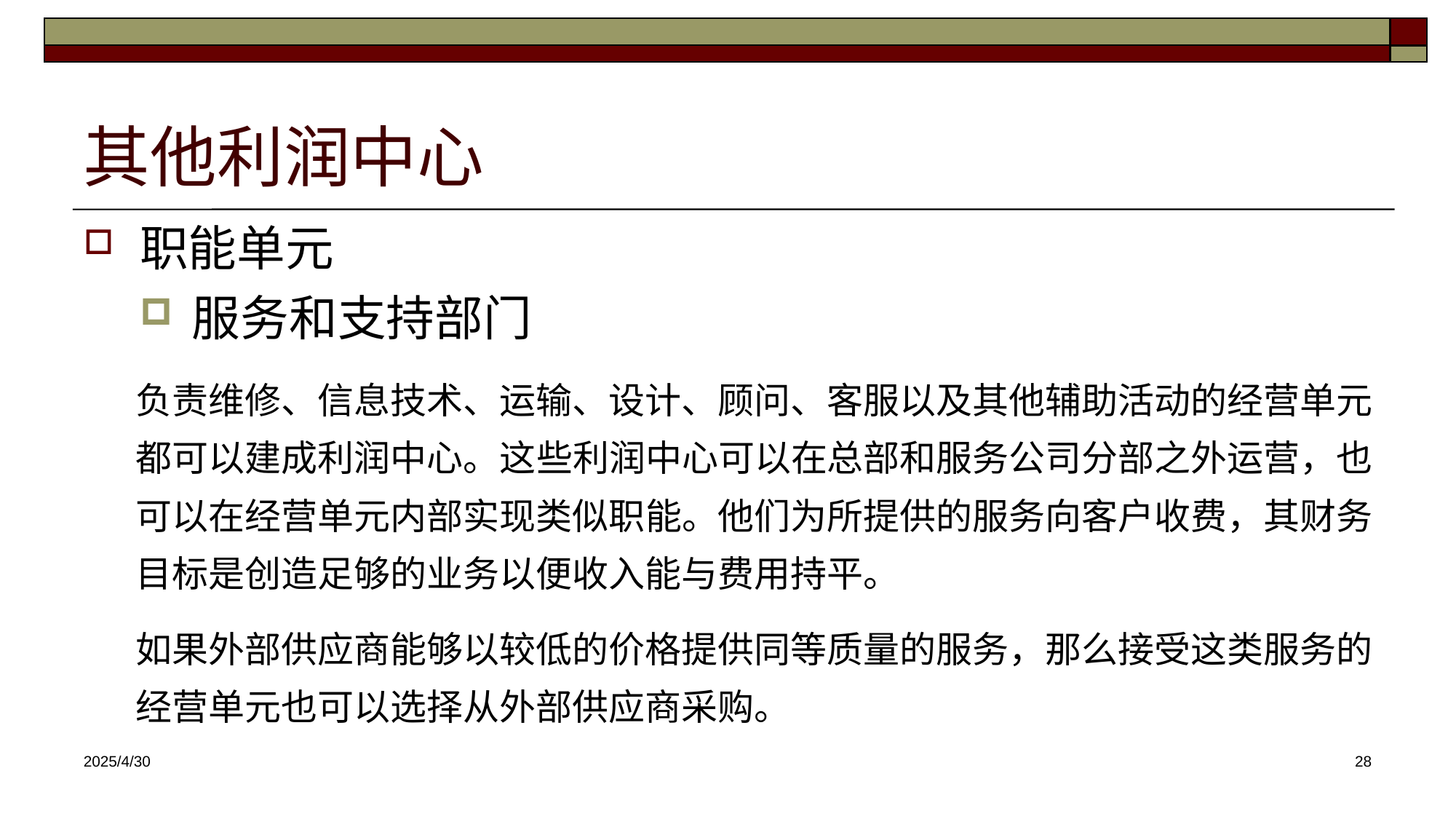

# 其他利润中心
职能单元
服务和支持部门
负责维修、信息技术、运输、设计、顾问、客服以及其他辅助活动的经营单元都可以建成利润中心。这些利润中心可以在总部和服务公司分部之外运营，也可以在经营单元内部实现类似职能。他们为所提供的服务向客户收费，其财务目标是创造足够的业务以便收入能与费用持平。
如果外部供应商能够以较低的价格提供同等质量的服务，那么接受这类服务的经营单元也可以选择从外部供应商采购。

2025/4/30
28